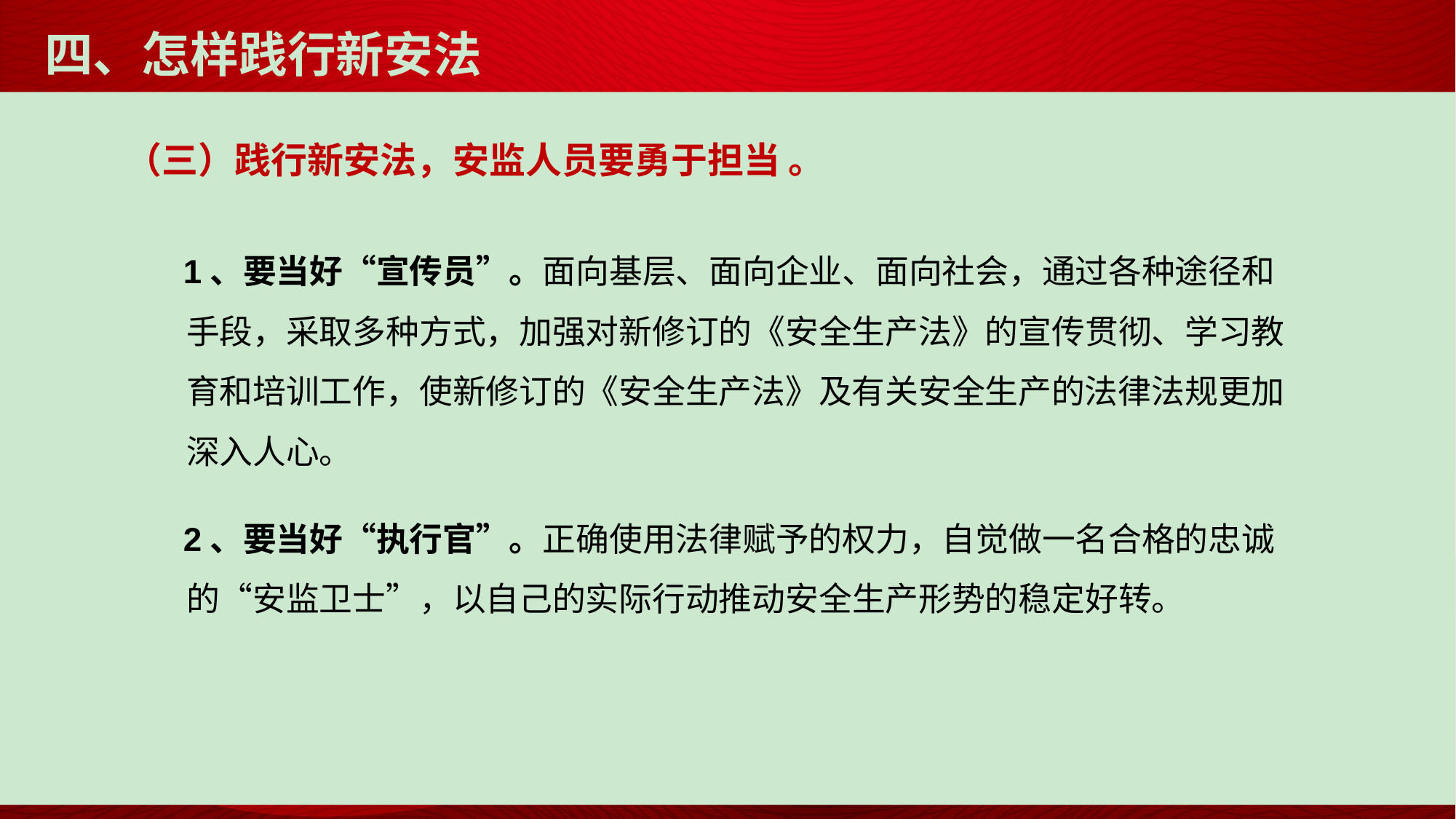

# 四、怎样践行新安法
（三）践行新安法，安监人员要勇于担当 。
1、要当好“宣传员”。面向基层、面向企业、面向社会，通过各种途径和手段，采取多种方式，加强对新修订的《安全生产法》的宣传贯彻、学习教育和培训工作，使新修订的《安全生产法》及有关安全生产的法律法规更加深入人心。
2、要当好“执行官”。正确使用法律赋予的权力，自觉做一名合格的忠诚的“安监卫士”，以自己的实际行动推动安全生产形势的稳定好转。